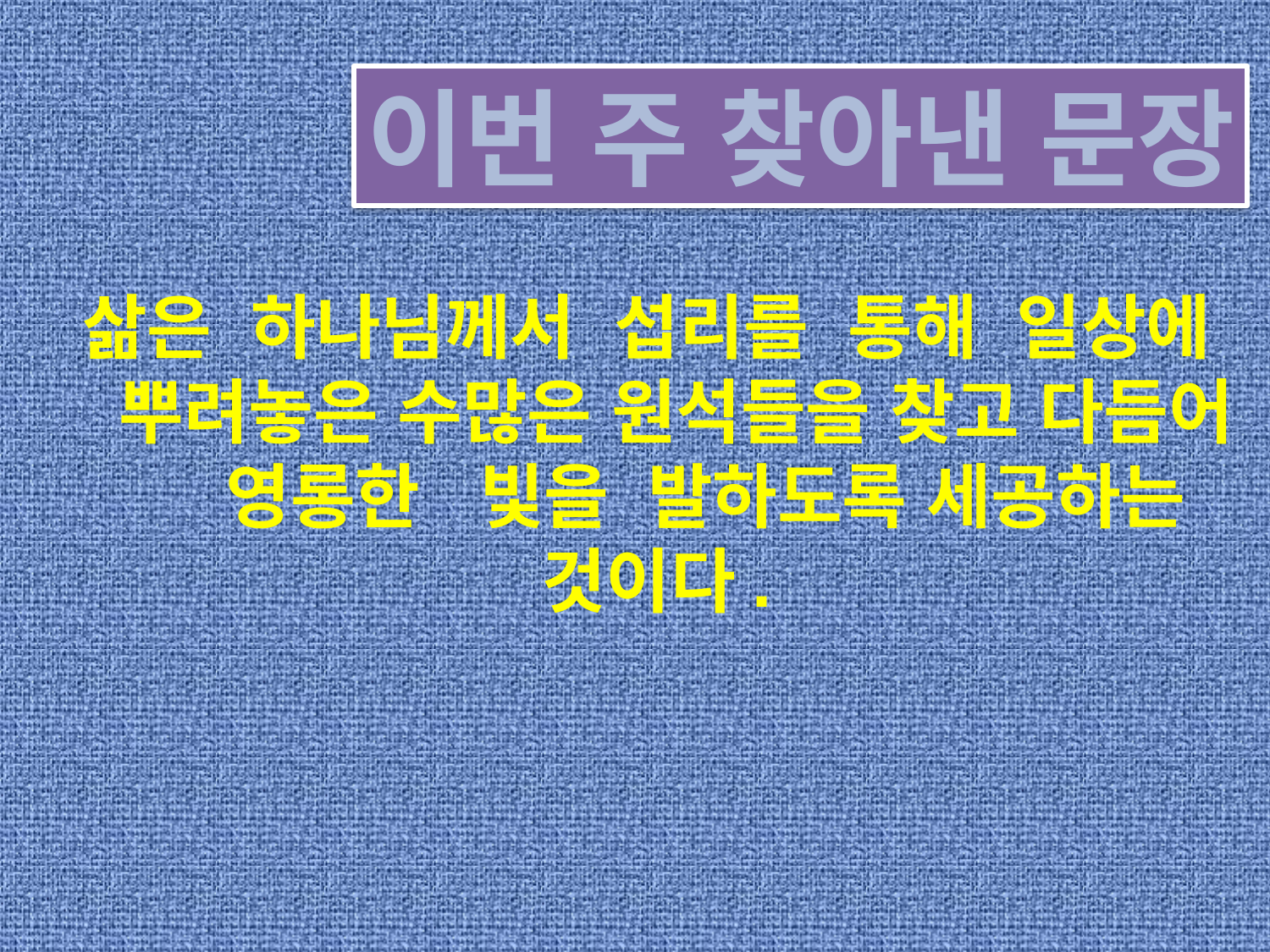

이번 주 찾아낸 문장
삶은  하나님께서  섭리를  통해  일상에     뿌려놓은 수많은 원석들을 찾고 다듬어      영롱한   빛을  발하도록 세공하는 것이다.